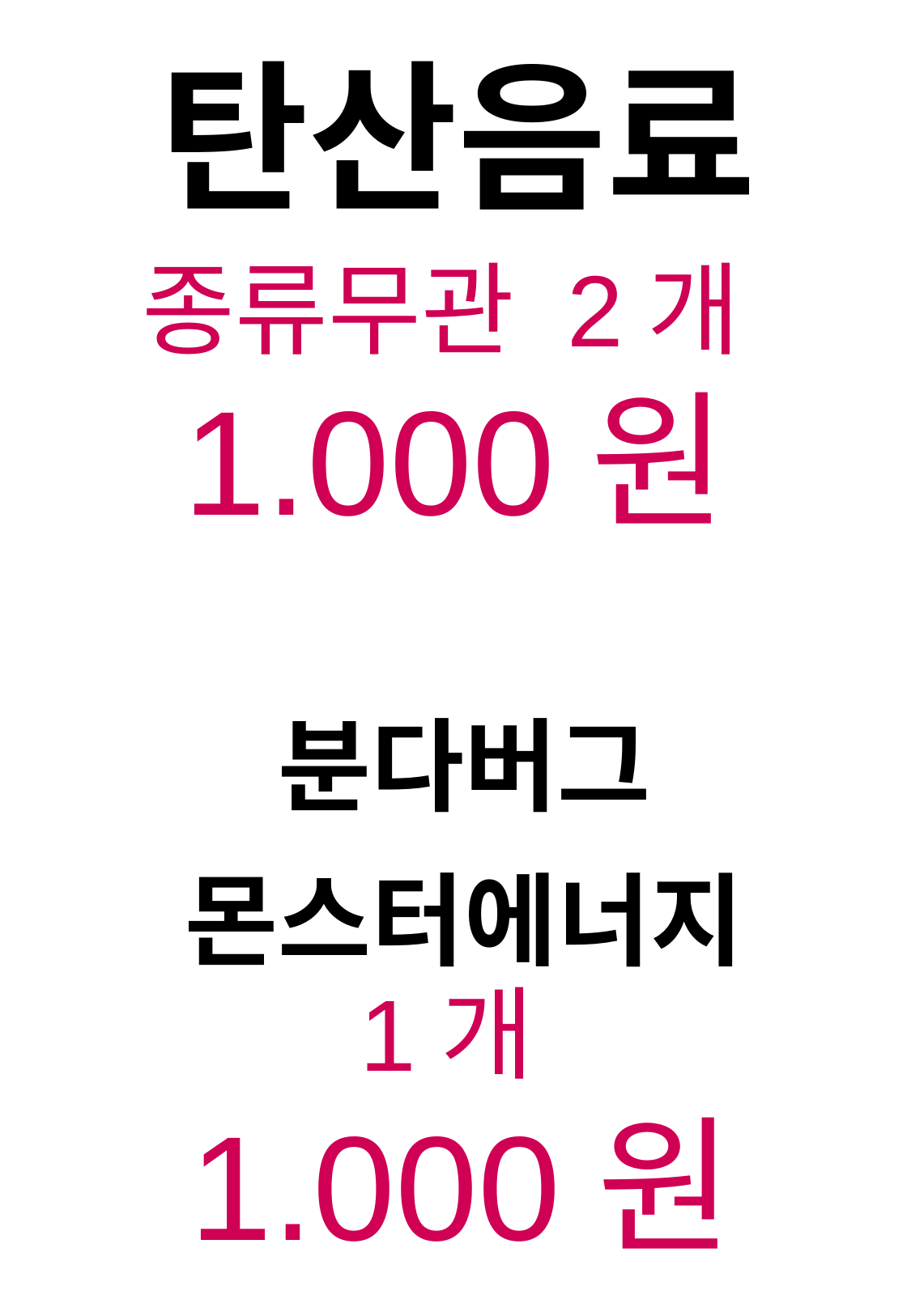

탄산음료

종류무관 2개
1.000원
분다버그
몬스터에너지

1개
1.000원